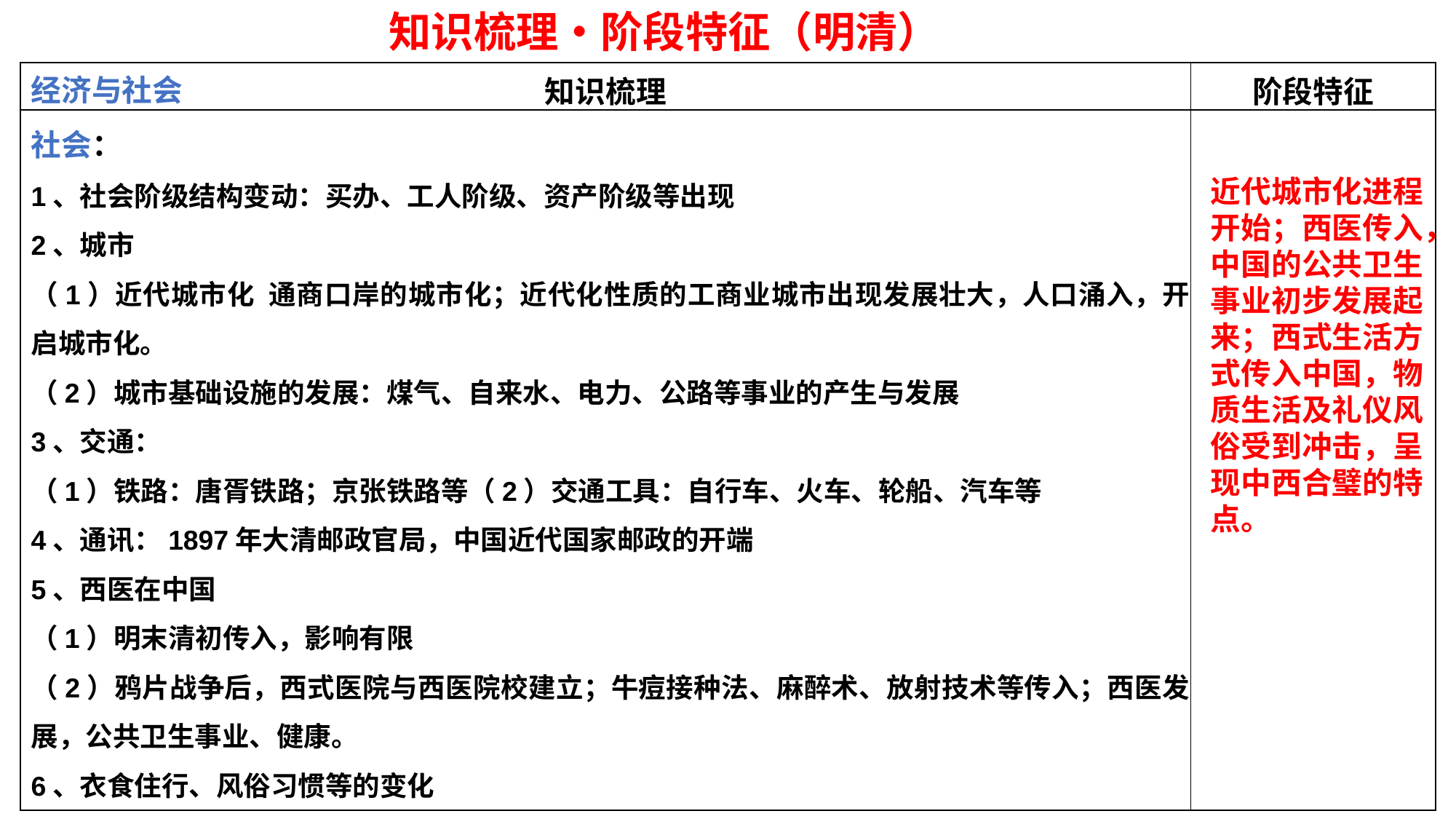

知识梳理•阶段特征（明清）
经济与社会
社会：
1、社会阶级结构变动：买办、工人阶级、资产阶级等出现
2、城市
（1）近代城市化  通商口岸的城市化；近代化性质的工商业城市出现发展壮大，人口涌入，开启城市化。
（2）城市基础设施的发展：煤气、自来水、电力、公路等事业的产生与发展
3、交通：
（1）铁路：唐胥铁路；京张铁路等（2）交通工具：自行车、火车、轮船、汽车等
4、通讯：1897年大清邮政官局，中国近代国家邮政的开端
5、西医在中国
（1）明末清初传入，影响有限
（2）鸦片战争后，西式医院与西医院校建立；牛痘接种法、麻醉术、放射技术等传入；西医发展，公共卫生事业、健康。
6、衣食住行、风俗习惯等的变化

| 知识梳理 | 阶段特征 |
| --- | --- |
|  |  |
近代城市化进程开始；西医传入，中国的公共卫生事业初步发展起来；西式生活方式传入中国，物质生活及礼仪风俗受到冲击，呈现中西合璧的特点。